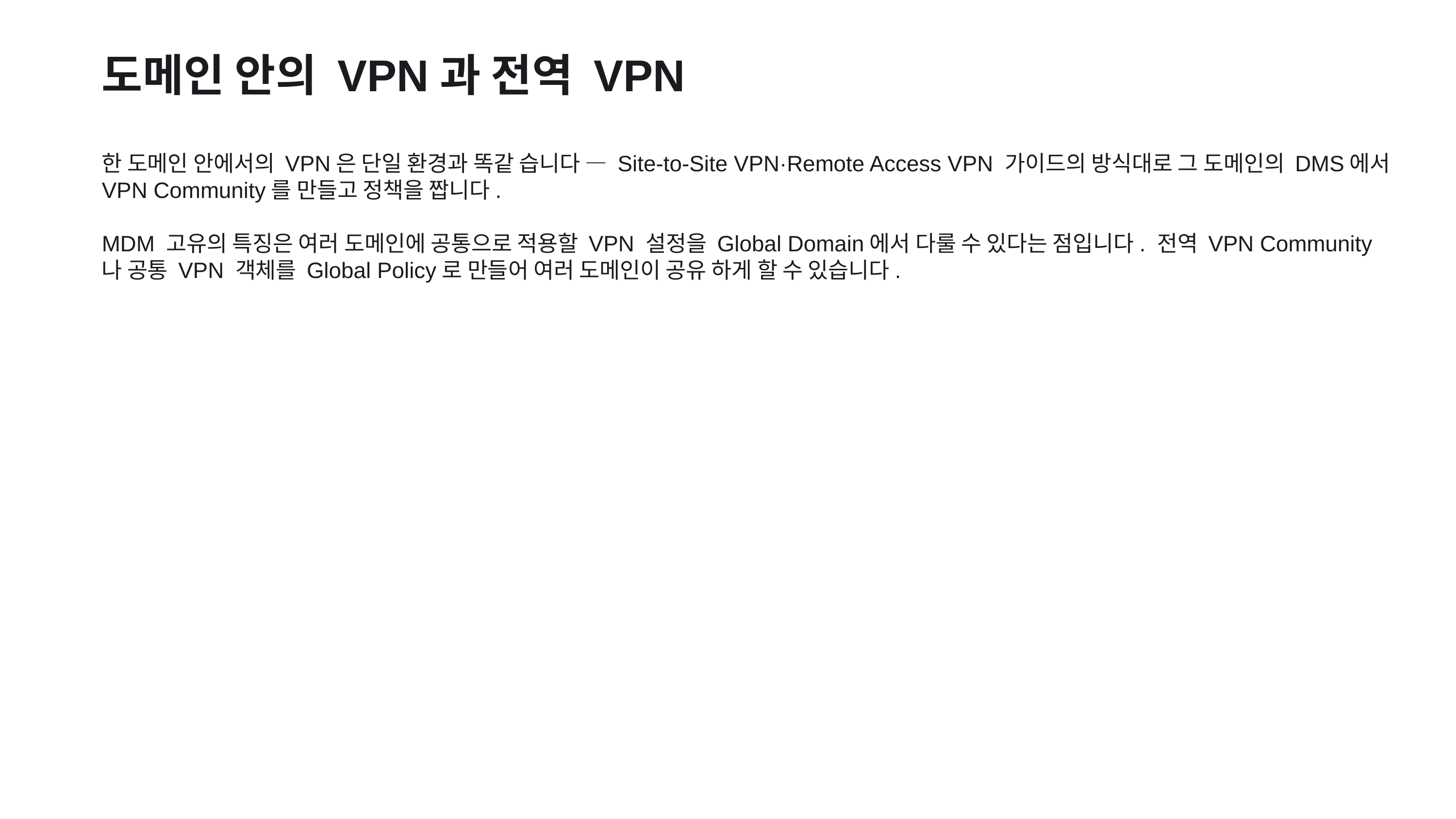

도메인 안의 VPN과 전역 VPN
한 도메인 안에서의 VPN은 단일 환경과 똑같 습니다 — Site-to-Site VPN·Remote Access VPN 가이드의 방식대로 그 도메인의 DMS에서 VPN Community를 만들고 정책을 짭니다.

MDM 고유의 특징은 여러 도메인에 공통으로 적용할 VPN 설정을 Global Domain에서 다룰 수 있다는 점입니다. 전역 VPN Community나 공통 VPN 객체를 Global Policy로 만들어 여러 도메인이 공유 하게 할 수 있습니다.